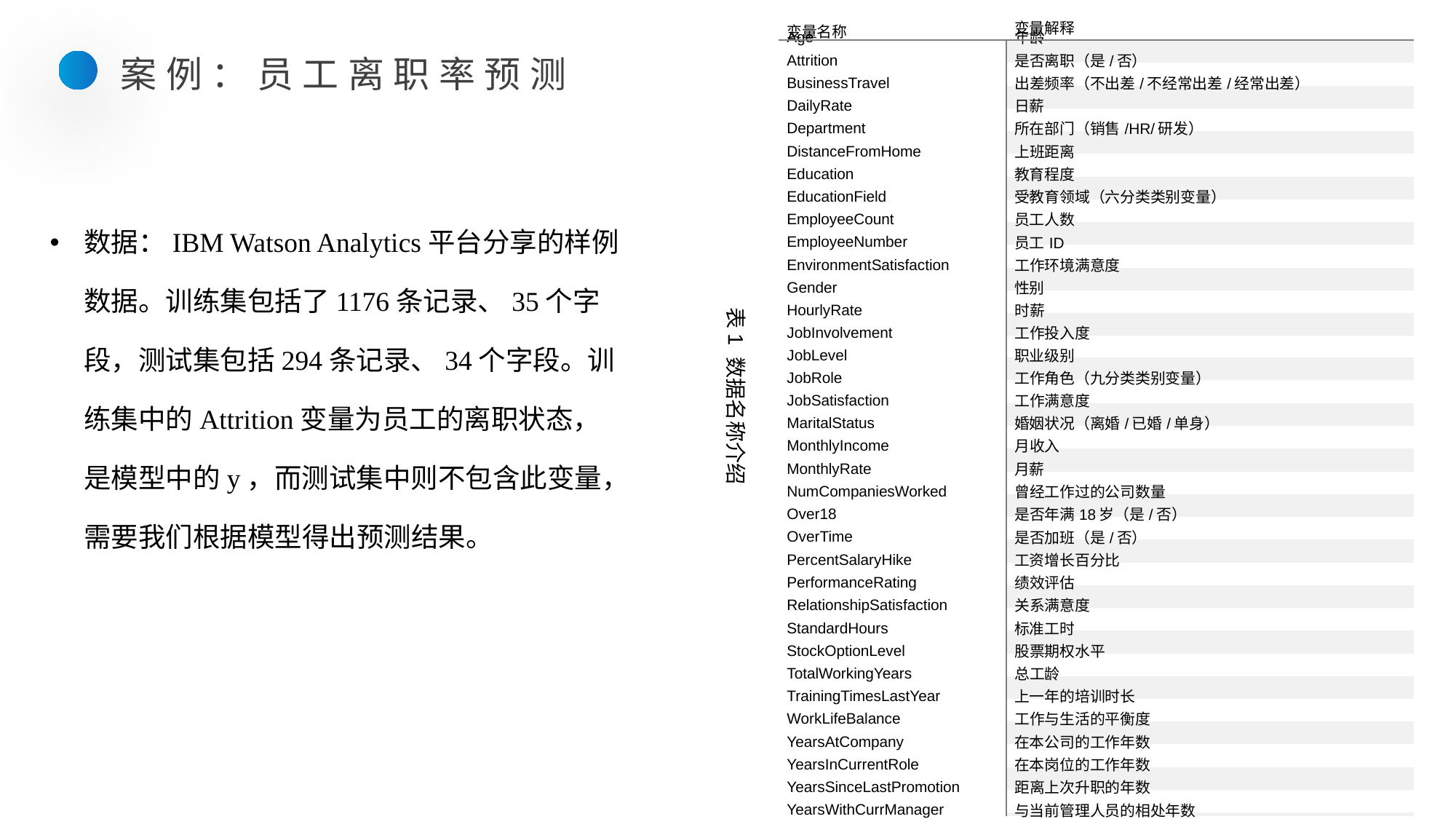

| 变量名称 | 变量解释 |
| --- | --- |
| Age | 年龄 |
| Attrition | 是否离职（是/否） |
| BusinessTravel | 出差频率（不出差/不经常出差/经常出差） |
| DailyRate | 日薪 |
| Department | 所在部门（销售/HR/研发） |
| DistanceFromHome | 上班距离 |
| Education | 教育程度 |
| EducationField | 受教育领域（六分类类别变量） |
| EmployeeCount | 员工人数 |
| EmployeeNumber | 员工ID |
| EnvironmentSatisfaction | 工作环境满意度 |
| Gender | 性别 |
| HourlyRate | 时薪 |
| JobInvolvement | 工作投入度 |
| JobLevel | 职业级别 |
| JobRole | 工作角色（九分类类别变量） |
| JobSatisfaction | 工作满意度 |
| MaritalStatus | 婚姻状况（离婚/已婚/单身） |
| MonthlyIncome | 月收入 |
| MonthlyRate | 月薪 |
| NumCompaniesWorked | 曾经工作过的公司数量 |
| Over18 | 是否年满18岁（是/否） |
| OverTime | 是否加班（是/否） |
| PercentSalaryHike | 工资增长百分比 |
| PerformanceRating | 绩效评估 |
| RelationshipSatisfaction | 关系满意度 |
| StandardHours | 标准工时 |
| StockOptionLevel | 股票期权水平 |
| TotalWorkingYears | 总工龄 |
| TrainingTimesLastYear | 上一年的培训时长 |
| WorkLifeBalance | 工作与生活的平衡度 |
| YearsAtCompany | 在本公司的工作年数 |
| YearsInCurrentRole | 在本岗位的工作年数 |
| YearsSinceLastPromotion | 距离上次升职的年数 |
| YearsWithCurrManager | 与当前管理人员的相处年数 |
案例：员工离职率预测

数据：IBM Watson Analytics平台分享的样例数据。训练集包括了1176条记录、35个字段，测试集包括294条记录、34个字段。训练集中的Attrition变量为员工的离职状态，是模型中的y，而测试集中则不包含此变量，需要我们根据模型得出预测结果。
表1 数据名称介绍